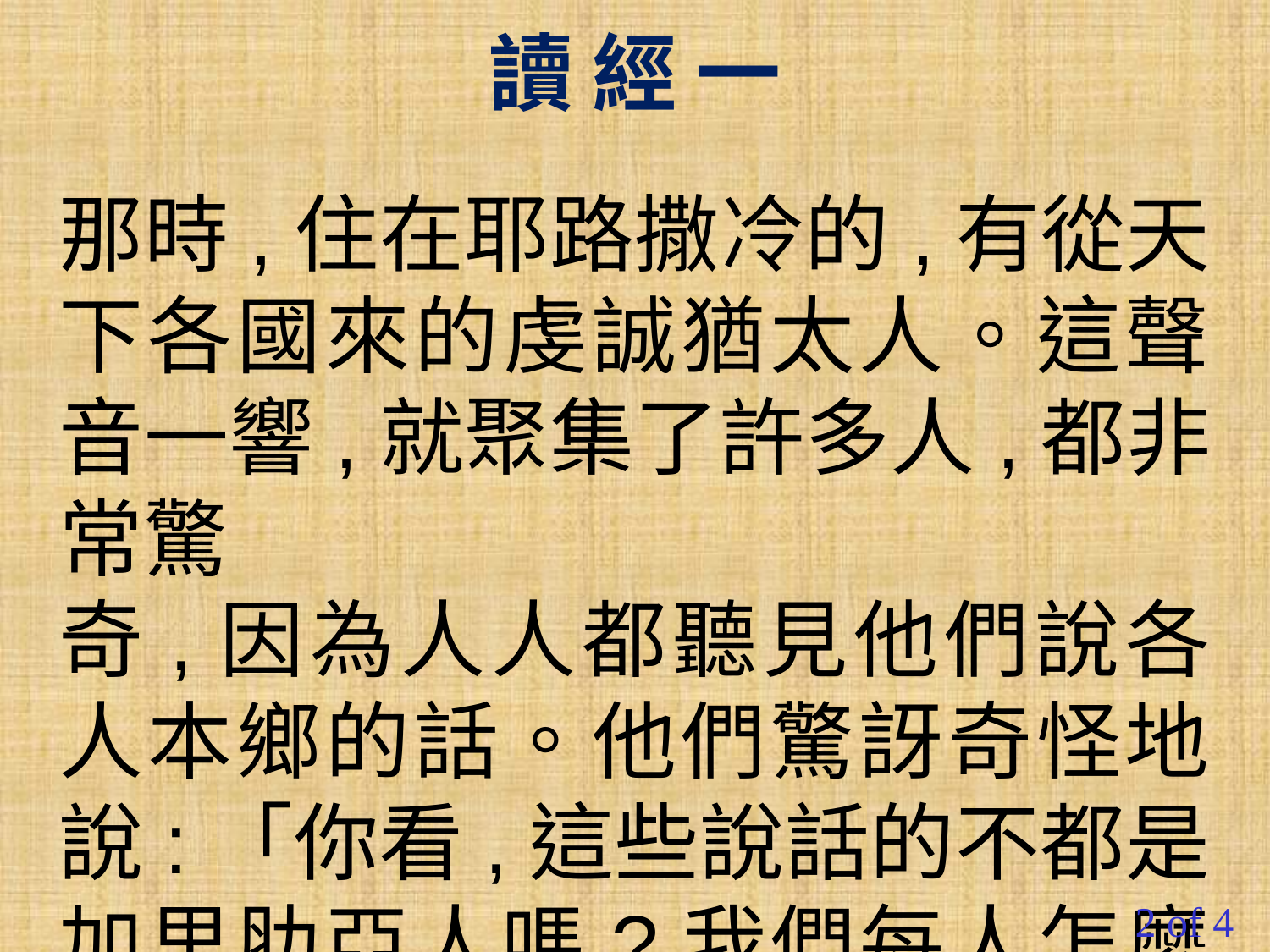

讀 經 一

那時,住在耶路撒冷的,有從天下各國來的虔誠猶太人。這聲音一響,就聚集了許多人,都非常驚
奇,因為人人都聽見他們說各人本鄉的話。他們驚訝奇怪地說:「你看,這些說話的不都是加里肋亞人嗎?我們每人怎麼聽見
#
2 of 4